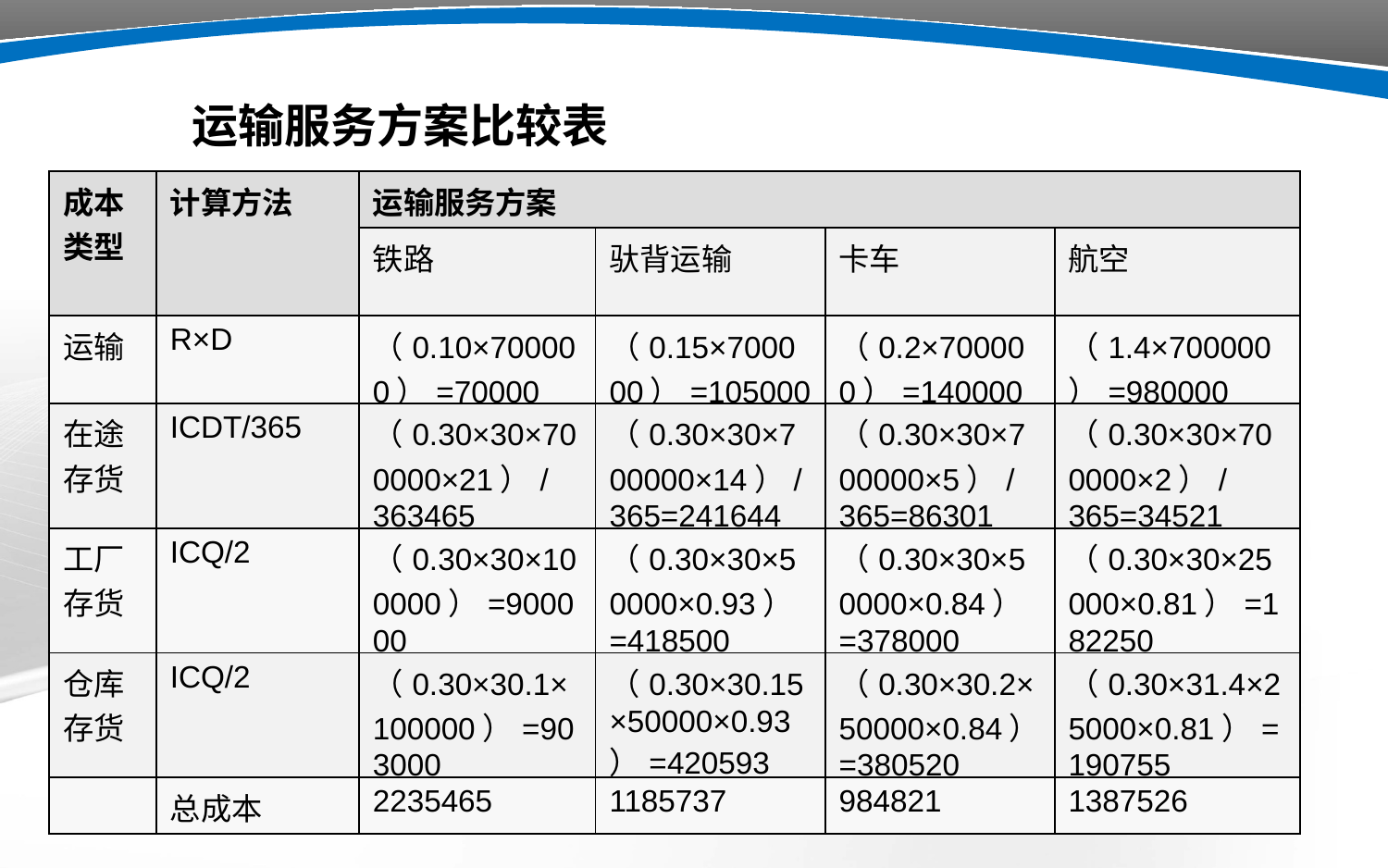

运输服务方案比较表
| 成本类型 | 计算方法 | 运输服务方案 |  |  |  |
| --- | --- | --- | --- | --- | --- |
|  |  | 铁路 | 驮背运输 | 卡车 | 航空 |
| 运输 | R×D | （0.10×700000）=70000 | （0.15×700000）=105000 | （0.2×700000）=140000 | （1.4×700000）=980000 |
| 在途存货 | ICDT/365 | （0.30×30×700000×21）/363465 | （0.30×30×700000×14）/365=241644 | （0.30×30×700000×5）/365=86301 | （0.30×30×700000×2）/365=34521 |
| 工厂存货 | ICQ/2 | （0.30×30×100000）=900000 | （0.30×30×50000×0.93）=418500 | （0.30×30×50000×0.84）=378000 | （0.30×30×25000×0.81）=182250 |
| 仓库存货 | ICQ/2 | （0.30×30.1×100000）=903000 | （0.30×30.15×50000×0.93）=420593 | （0.30×30.2×50000×0.84）=380520 | （0.30×31.4×25000×0.81）=190755 |
|  | 总成本 | 2235465 | 1185737 | 984821 | 1387526 |